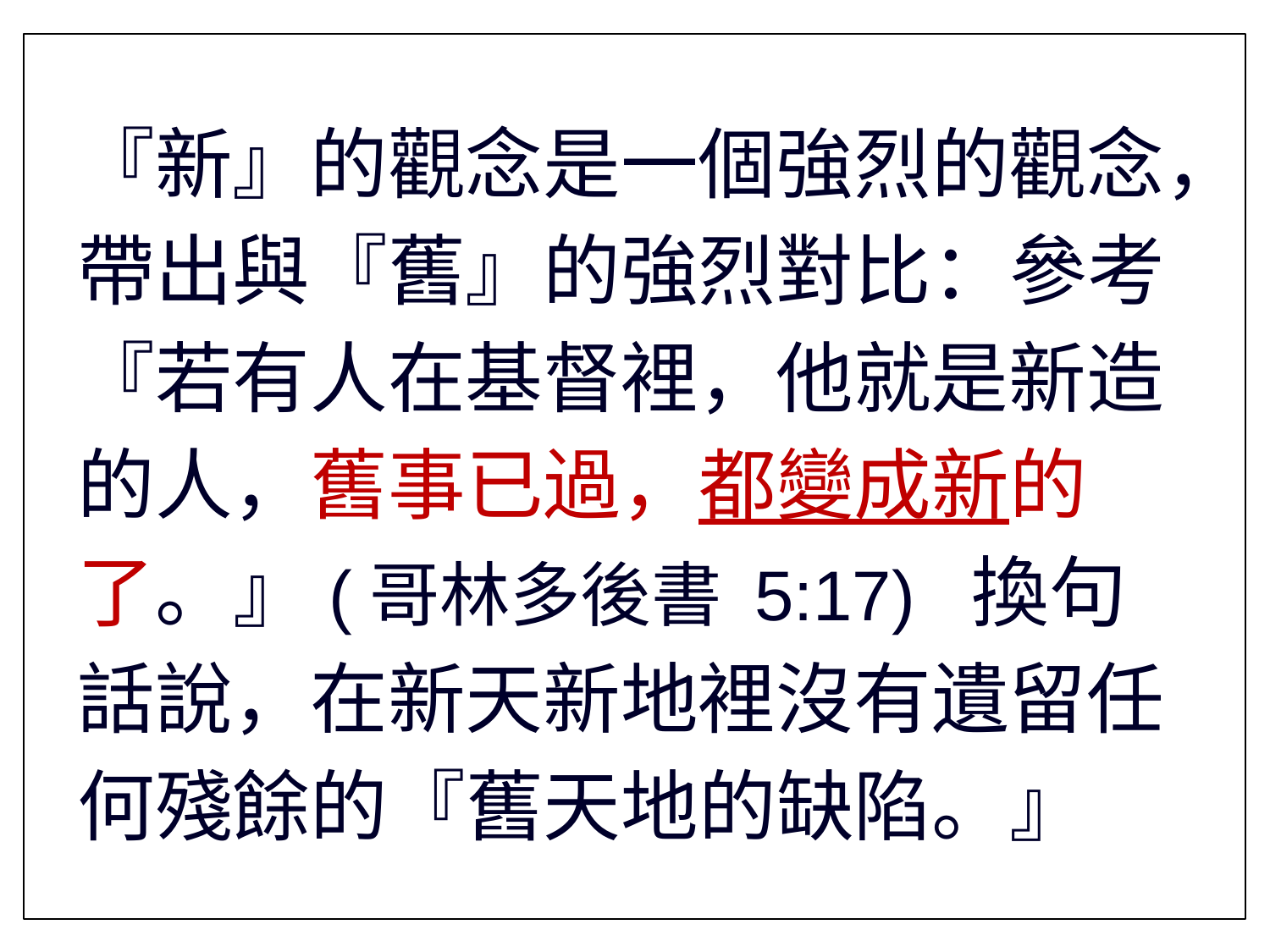

『新』的觀念是一個強烈的觀念，帶出與『舊』的強烈對比：參考『若有人在基督裡，他就是新造的人，舊事已過，都變成新的了。』(哥林多後書 5:17)  換句話說，在新天新地裡沒有遺留任何殘餘的『舊天地的缺陷。』